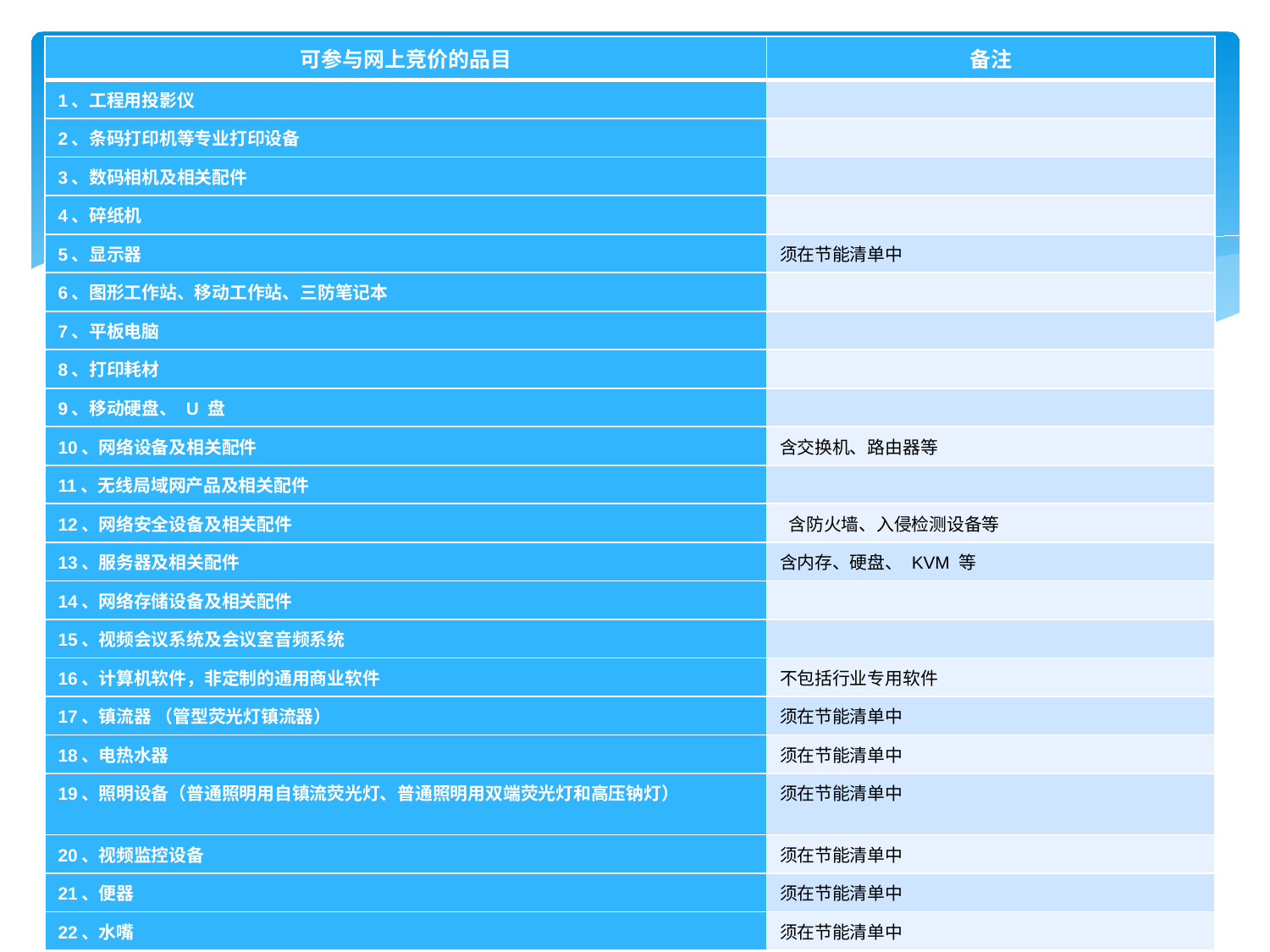

| 可参与网上竞价的品目 | 备注 |
| --- | --- |
| 1、工程用投影仪 |  |
| 2、条码打印机等专业打印设备 |  |
| 3、数码相机及相关配件 |  |
| 4、碎纸机 |  |
| 5、显示器 | 须在节能清单中 |
| 6、图形工作站、移动工作站、三防笔记本 |  |
| 7、平板电脑 |  |
| 8、打印耗材 |  |
| 9、移动硬盘、 U 盘 |  |
| 10、网络设备及相关配件 | 含交换机、路由器等 |
| 11、无线局域网产品及相关配件 |  |
| 12、网络安全设备及相关配件 | 含防火墙、入侵检测设备等 |
| 13、服务器及相关配件 | 含内存、硬盘、 KVM 等 |
| 14、网络存储设备及相关配件 |  |
| 15、视频会议系统及会议室音频系统 |  |
| 16、计算机软件，非定制的通用商业软件 | 不包括行业专用软件 |
| 17、镇流器 （管型荧光灯镇流器） | 须在节能清单中 |
| 18、电热水器 | 须在节能清单中 |
| 19、照明设备（普通照明用自镇流荧光灯、普通照明用双端荧光灯和高压钠灯） | 须在节能清单中 |
| 20、视频监控设备 | 须在节能清单中 |
| 21、便器 | 须在节能清单中 |
| 22、水嘴 | 须在节能清单中 |